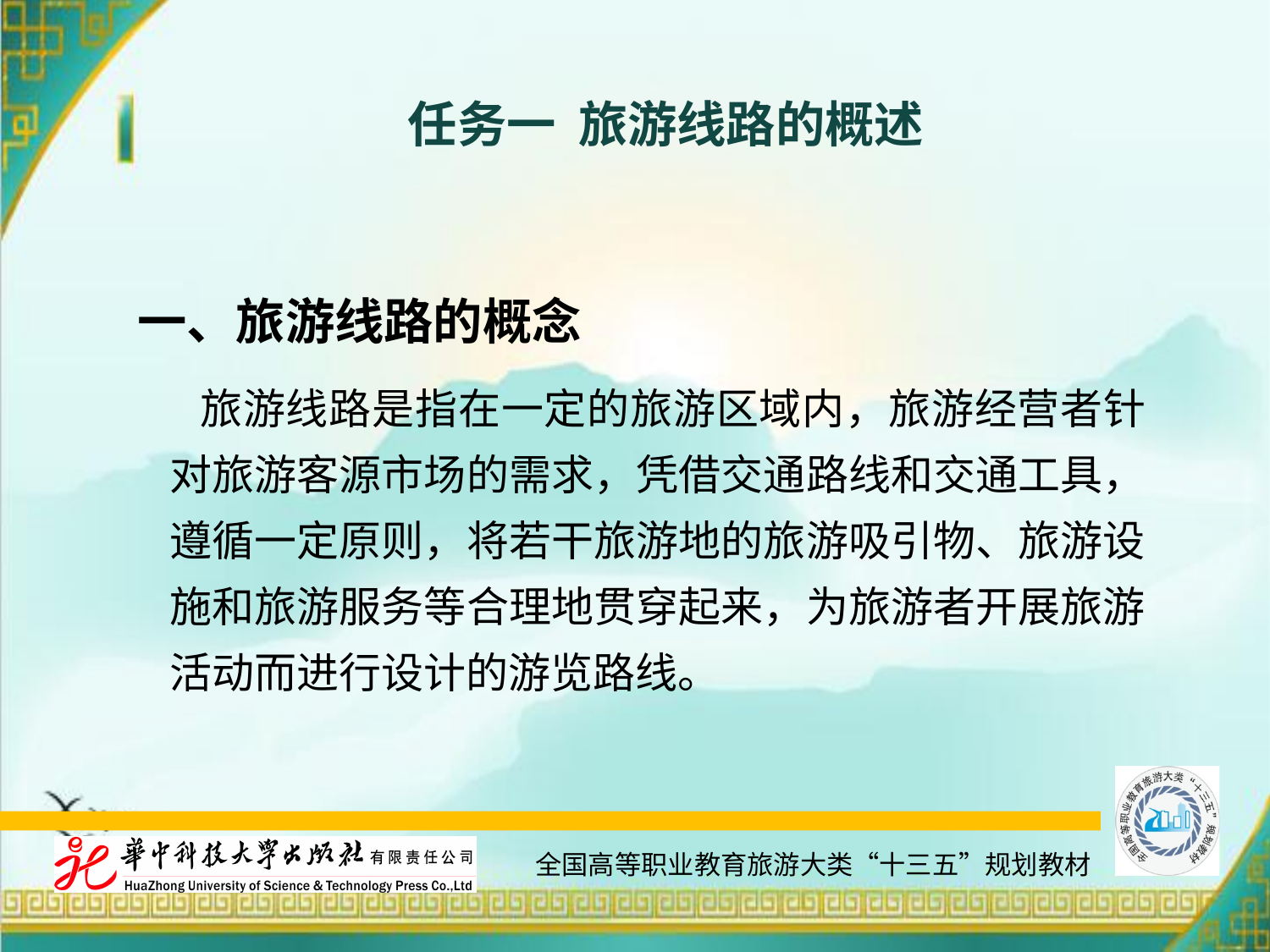

# 任务一  旅游线路的概述
一、旅游线路的概念
     旅游线路是指在一定的旅游区域内，旅游经营者针对旅游客源市场的需求，凭借交通路线和交通工具，遵循一定原则，将若干旅游地的旅游吸引物、旅游设施和旅游服务等合理地贯穿起来，为旅游者开展旅游活动而进行设计的游览路线。